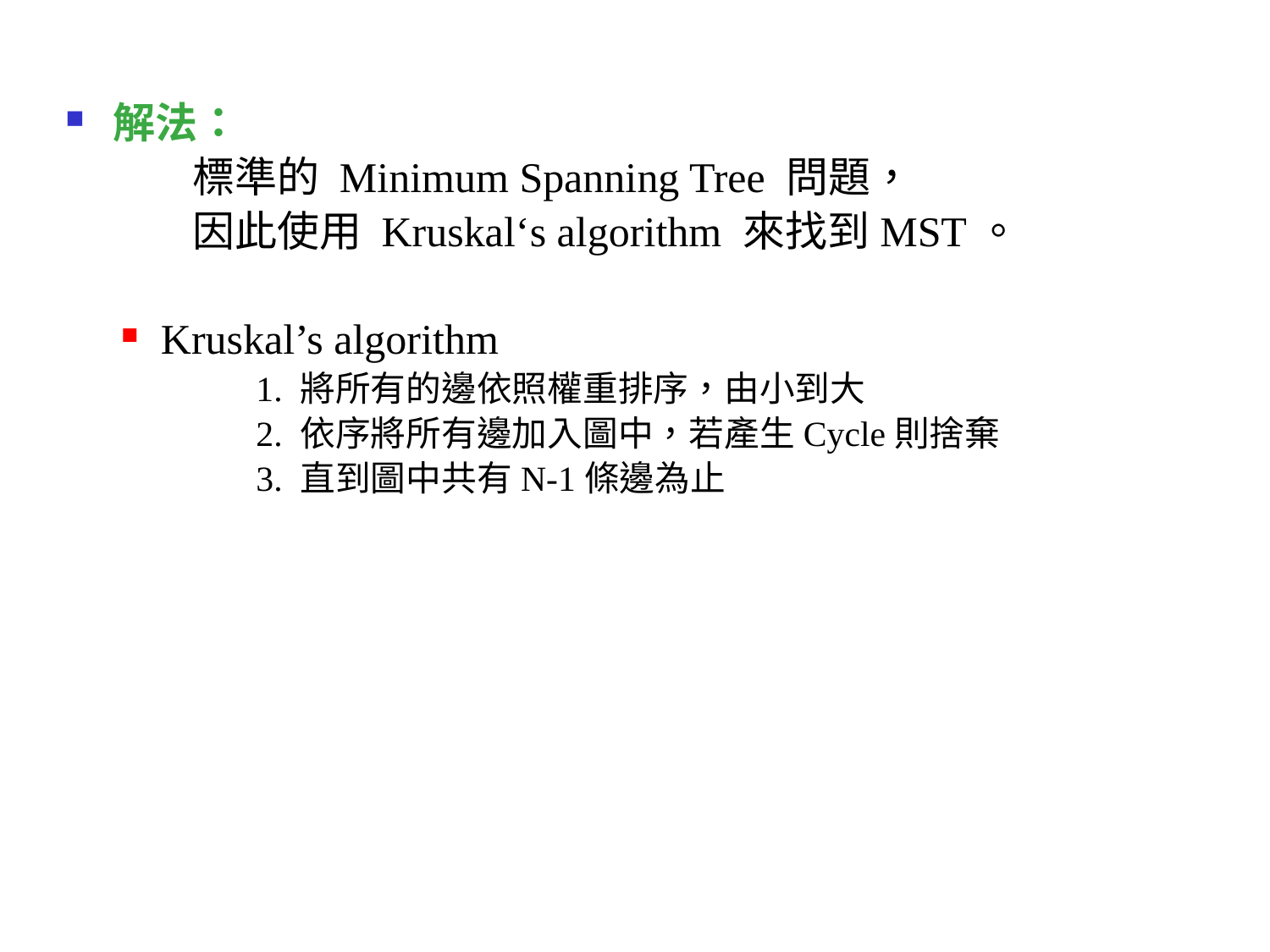

解法：
	標準的 Minimum Spanning Tree 問題，
	因此使用 Kruskal‘s algorithm 來找到MST。

Kruskal’s algorithm
	1. 將所有的邊依照權重排序，由小到大
	2. 依序將所有邊加入圖中，若產生Cycle則捨棄
	3. 直到圖中共有N-1條邊為止